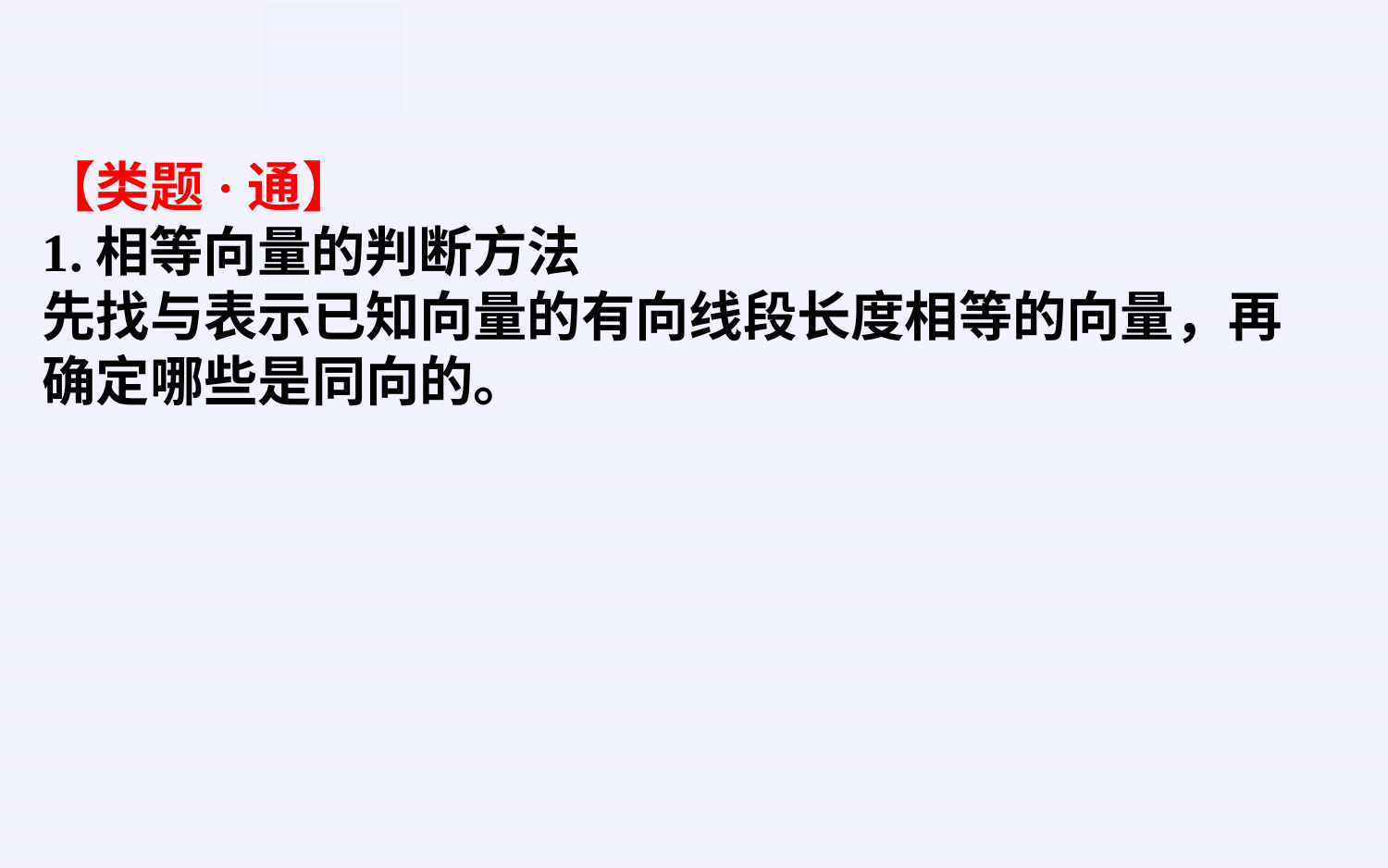

【类题·通】
1.相等向量的判断方法
先找与表示已知向量的有向线段长度相等的向量，再确定哪些是同向的。